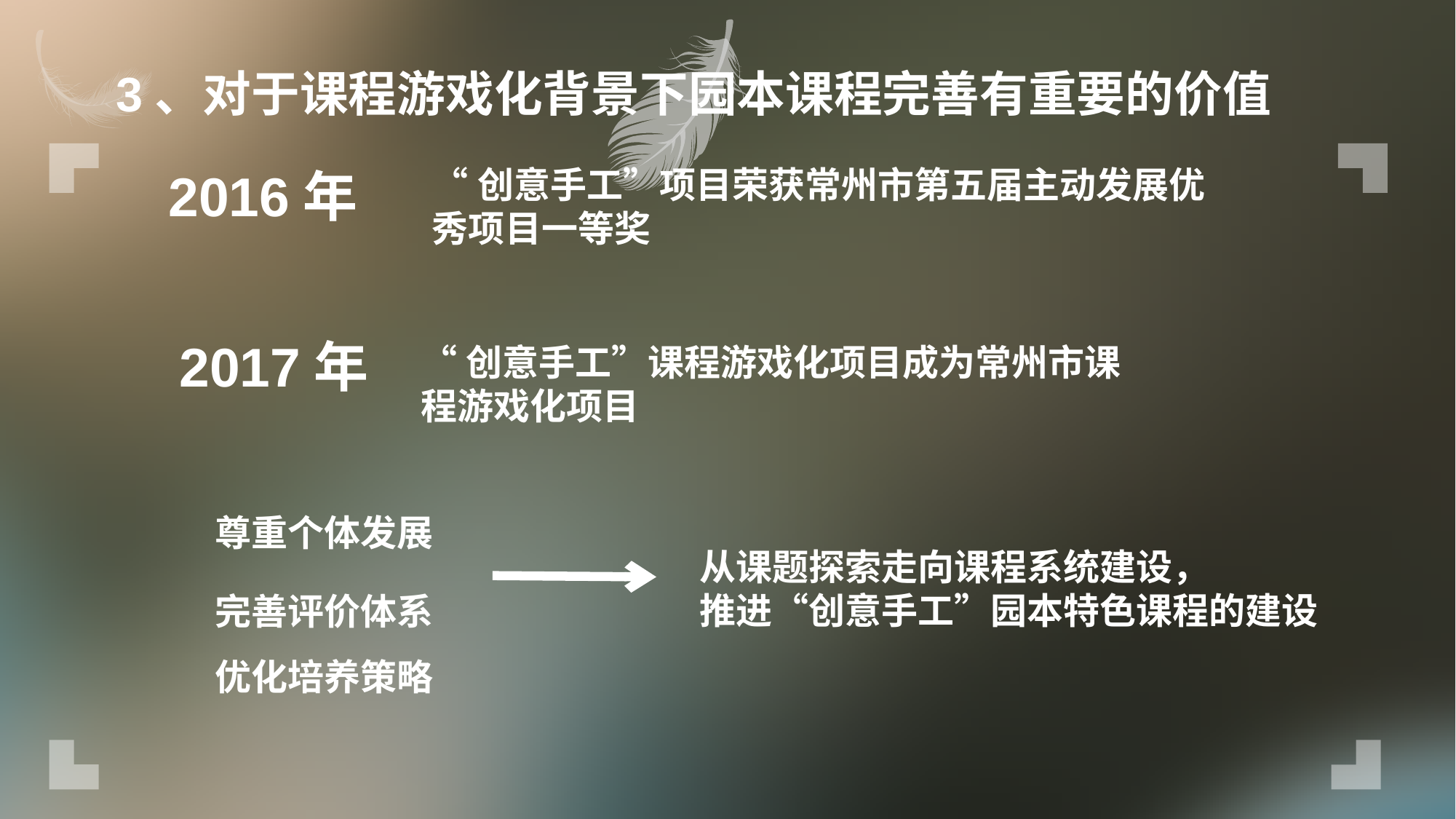

3、对于课程游戏化背景下园本课程完善有重要的价值

2016年
“创意手工”项目荣获常州市第五届主动发展优秀项目一等奖

2017年
“创意手工”课程游戏化项目成为常州市课程游戏化项目

尊重个体发展
从课题探索走向课程系统建设，
推进“创意手工”园本特色课程的建设

完善评价体系
优化培养策略